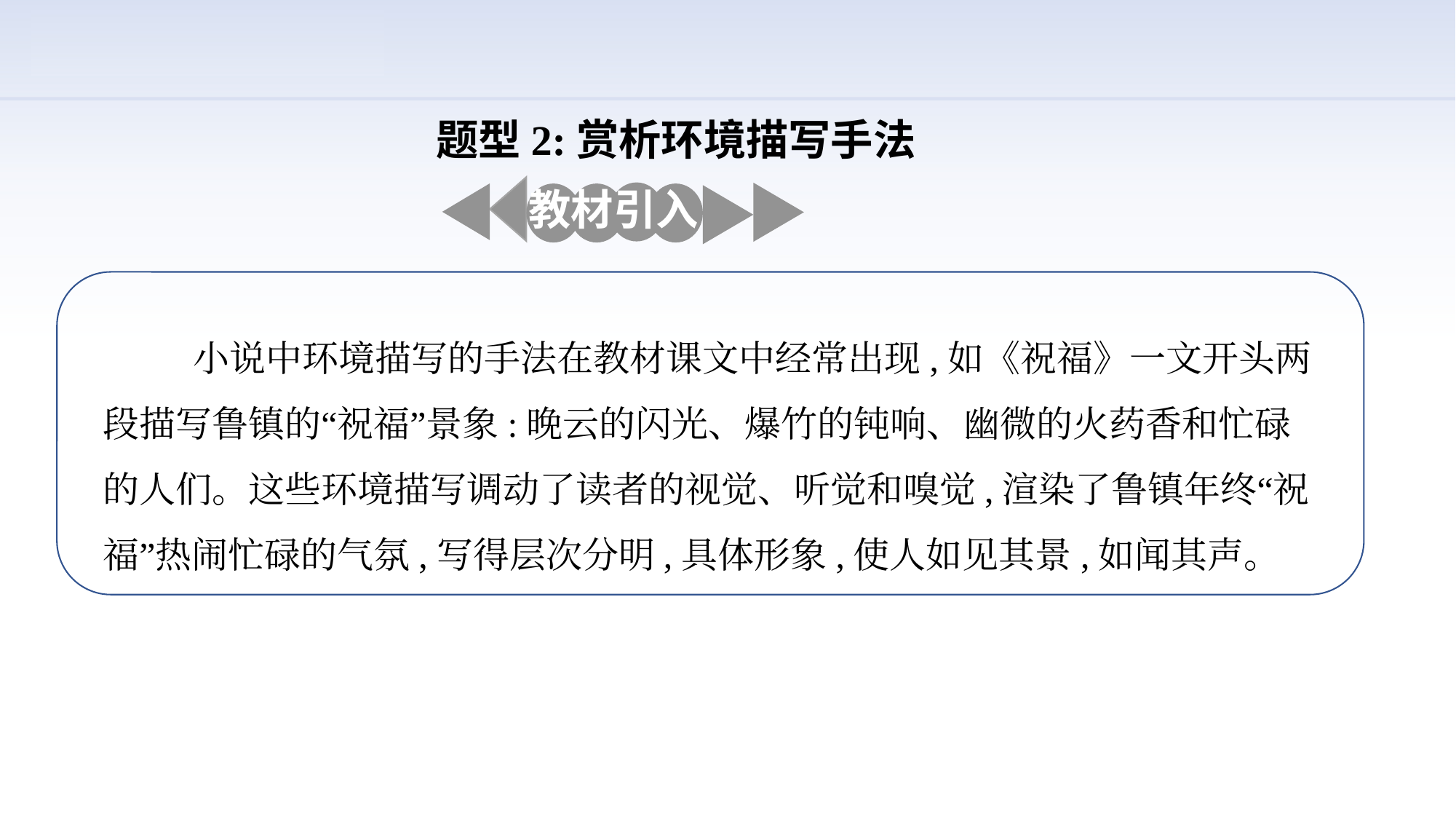

题型2:赏析环境描写手法

教材引入

 　　小说中环境描写的手法在教材课文中经常出现,如《祝福》一文开头两段描写鲁镇的“祝福”景象:晚云的闪光、爆竹的钝响、幽微的火药香和忙碌的人们。这些环境描写调动了读者的视觉、听觉和嗅觉,渲染了鲁镇年终“祝福”热闹忙碌的气氛,写得层次分明,具体形象,使人如见其景,如闻其声。